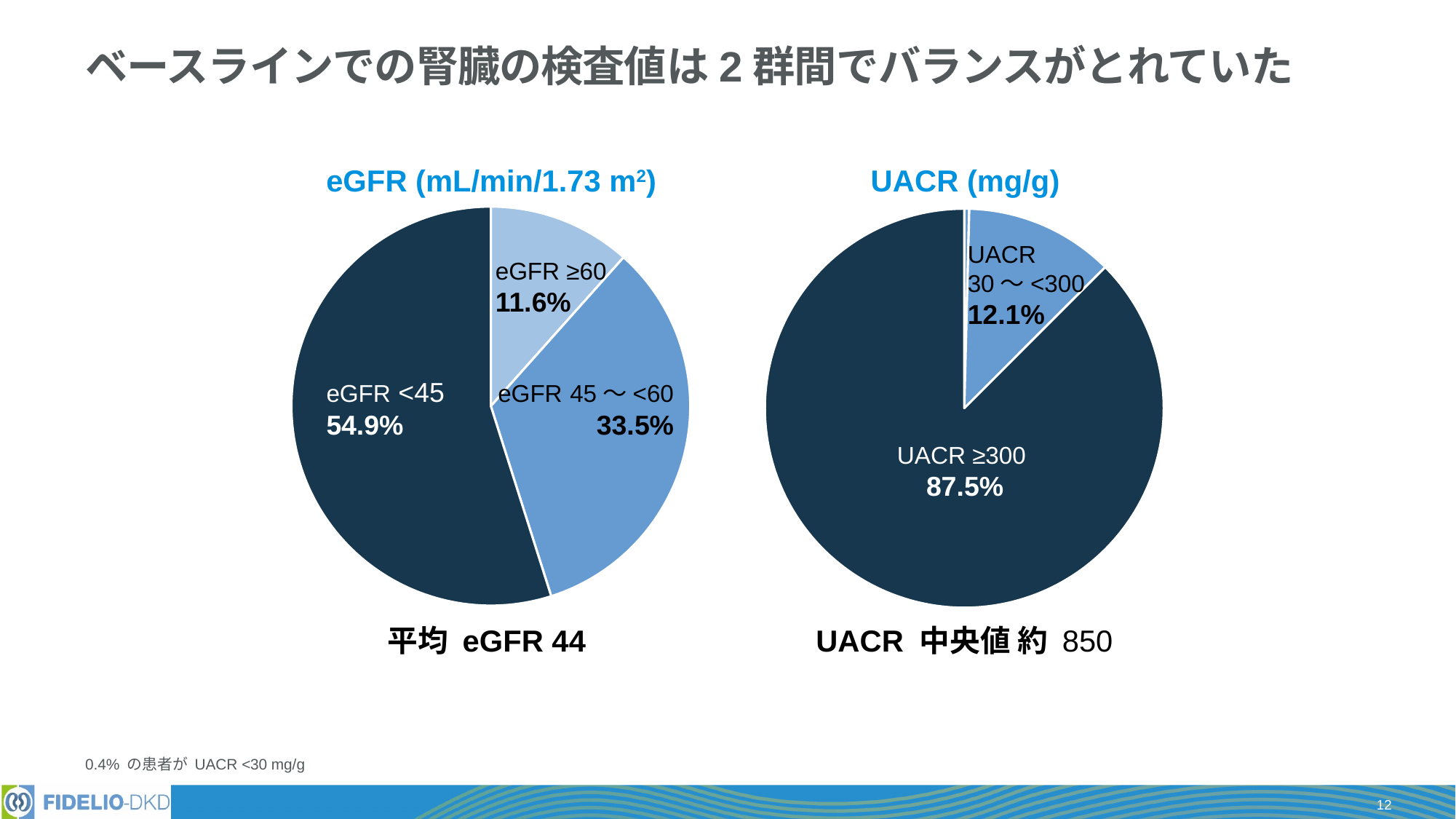

# ベースラインでの腎臓の検査値は2群間でバランスがとれていた

eGFR (mL/min/1.73 m2)
UACR (mg/g)

### Chart

| Category | Column1 |
|---|---|
|  ≥60 | 0.116 |
| 45–<60 | 0.335 |
| <45 | 0.549 |

### Chart

| Category | Column1 |
|---|---|
|   | 0.0 |
| <30 | 0.004 |
| 30–<300 | 0.121 |
| ≥300  | 0.875 |
UACR
30〜<300
12.1%
eGFR ≥60
11.6%
eGFR <45
54.9%
eGFR 45〜<60
33.5%
UACR ≥300
87.5%
UACR 中央値 約 850
平均 eGFR 44
0.4% の患者が UACR <30 mg/g
12